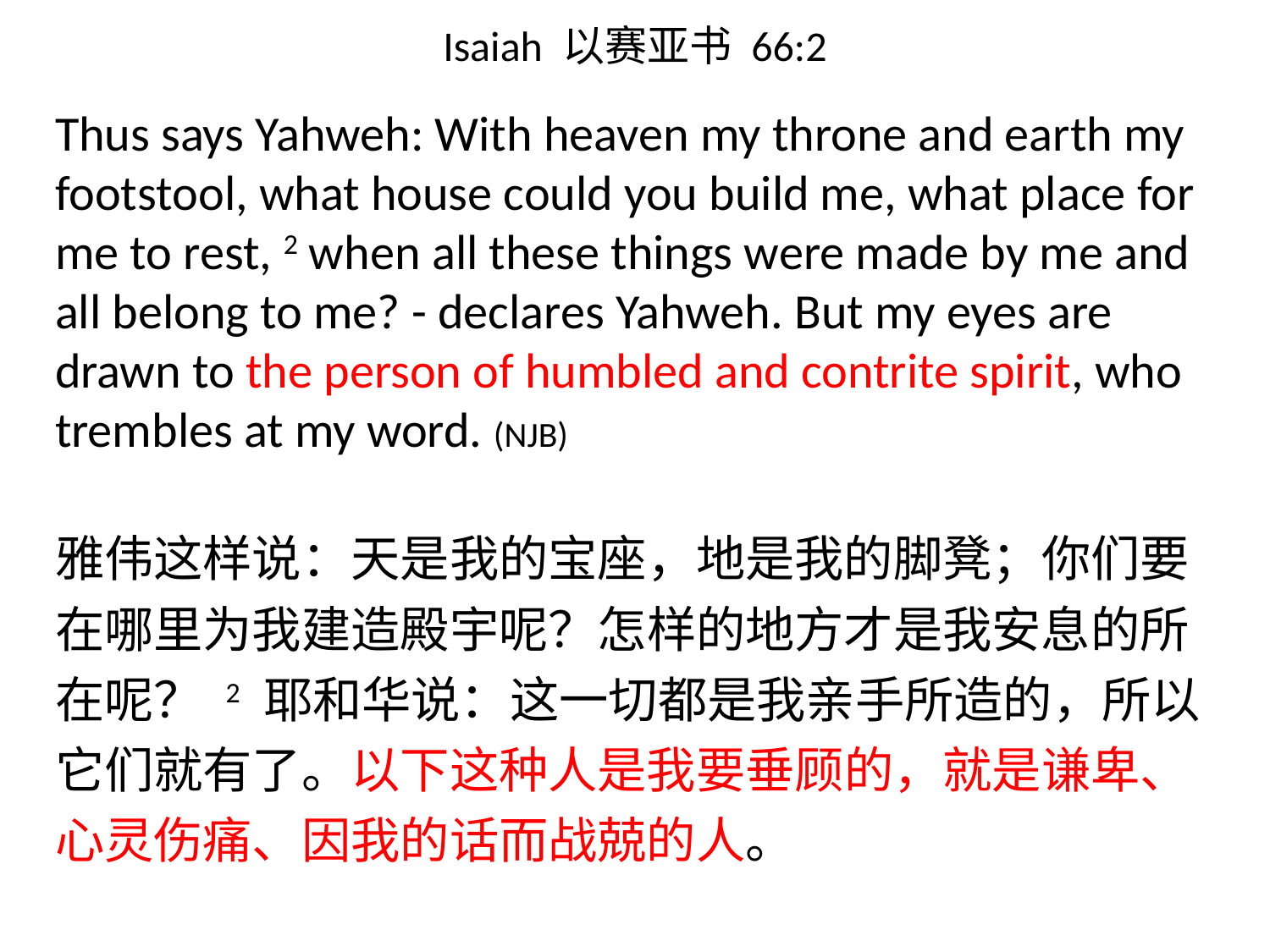

# Isaiah 以赛亚书 66:2
Thus says Yahweh: With heaven my throne and earth my footstool, what house could you build me, what place for me to rest, 2 when all these things were made by me and all belong to me? - declares Yahweh. But my eyes are drawn to the person of humbled and contrite spirit, who trembles at my word. (NJB)

雅伟这样说：天是我的宝座，地是我的脚凳；你们要在哪里为我建造殿宇呢？怎样的地方才是我安息的所在呢？ 2 耶和华说：这一切都是我亲手所造的，所以它们就有了。以下这种人是我要垂顾的，就是谦卑、心灵伤痛、因我的话而战兢的人。